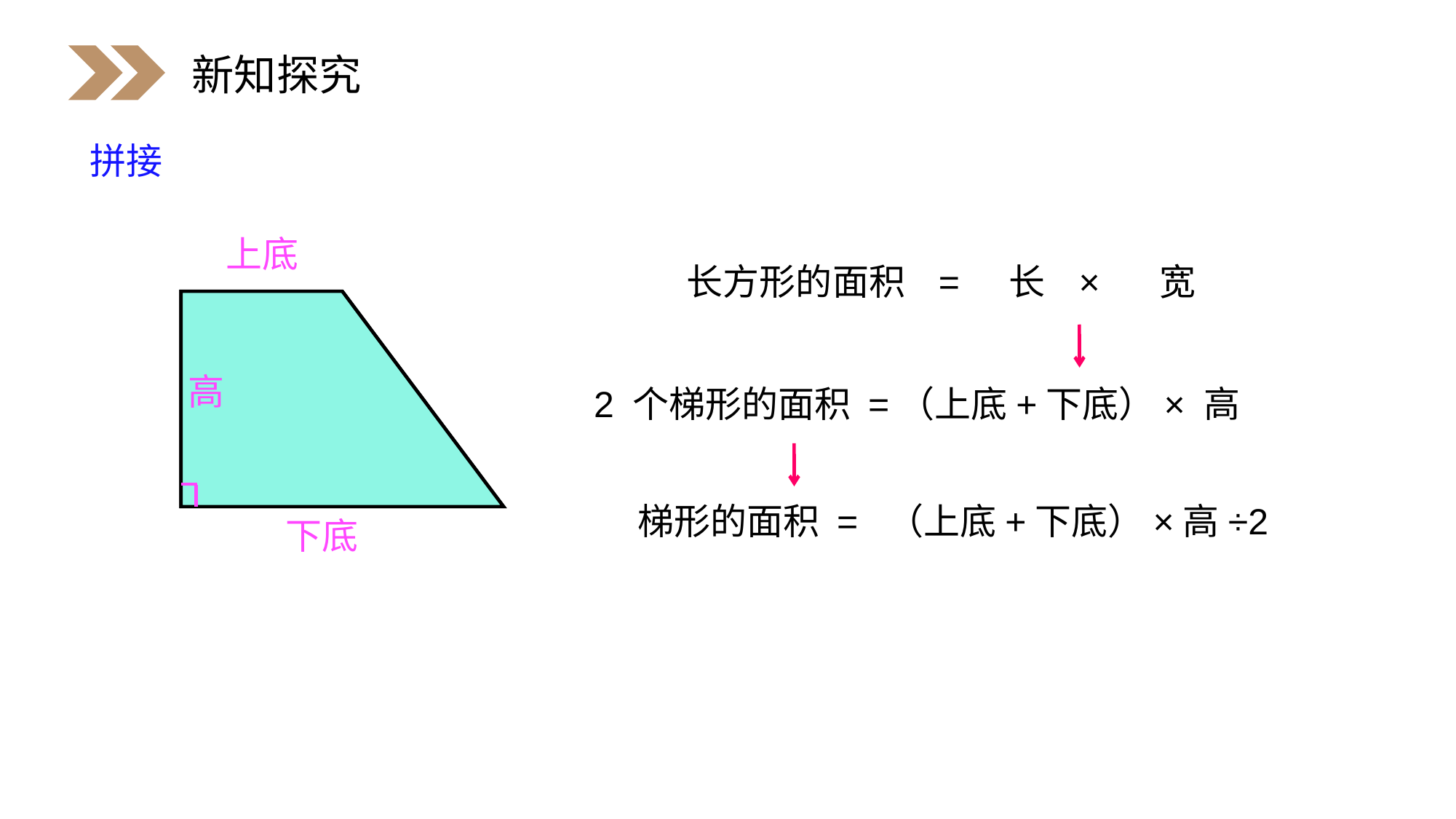

新知探究
拼接
上底
长方形的面积   =    长   ×     宽

高
2 个梯形的面积 =（上底+下底）× 高
梯形的面积 =  （上底+下底）×高÷2
下底